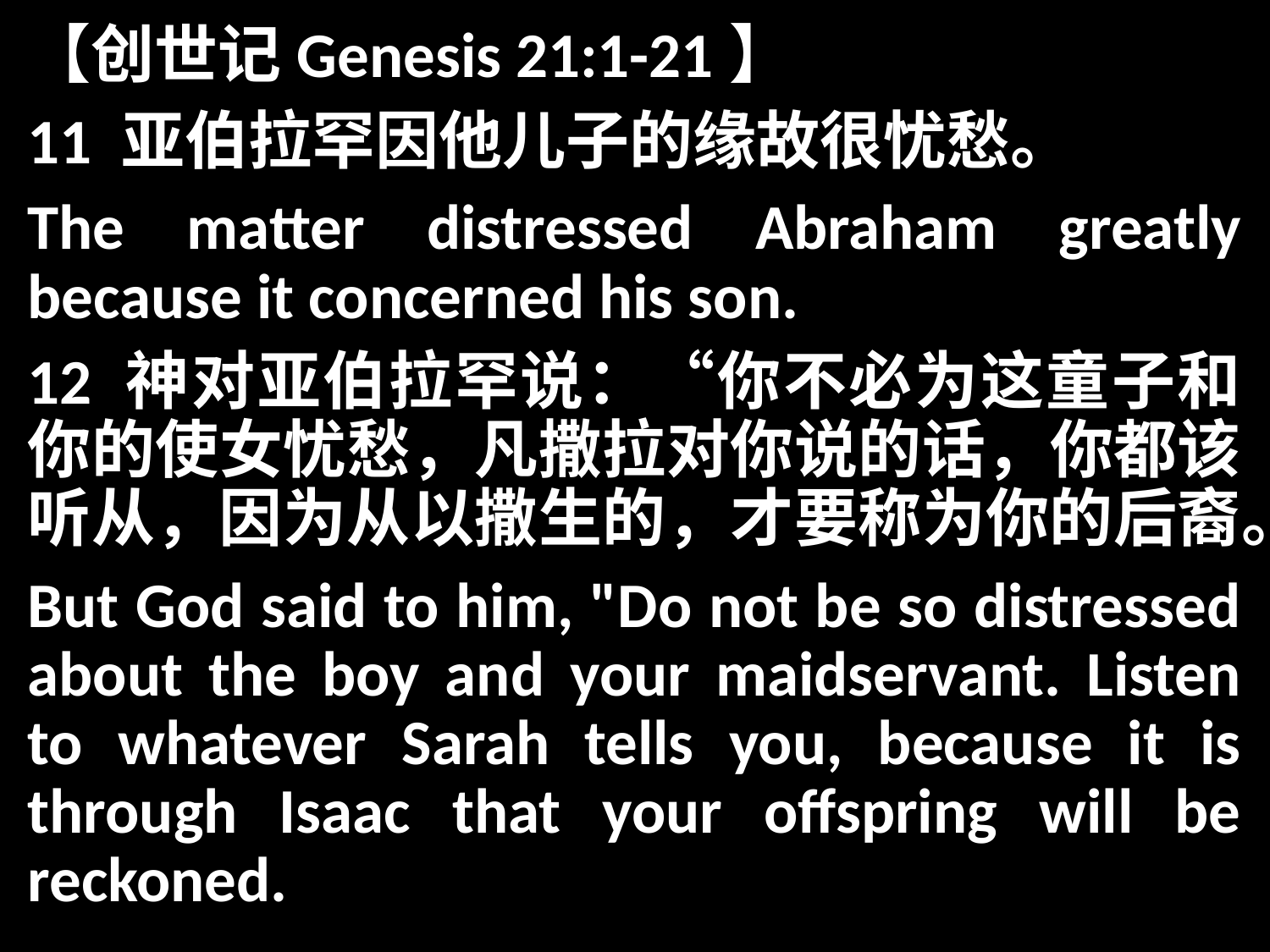

【创世记Genesis 21:1-21】
11 亚伯拉罕因他儿子的缘故很忧愁。
The matter distressed Abraham greatly because it concerned his son.
12 神对亚伯拉罕说：“你不必为这童子和你的使女忧愁，凡撒拉对你说的话，你都该听从，因为从以撒生的，才要称为你的后裔。
But God said to him, "Do not be so distressed about the boy and your maidservant. Listen to whatever Sarah tells you, because it is through Isaac that your offspring will be reckoned.